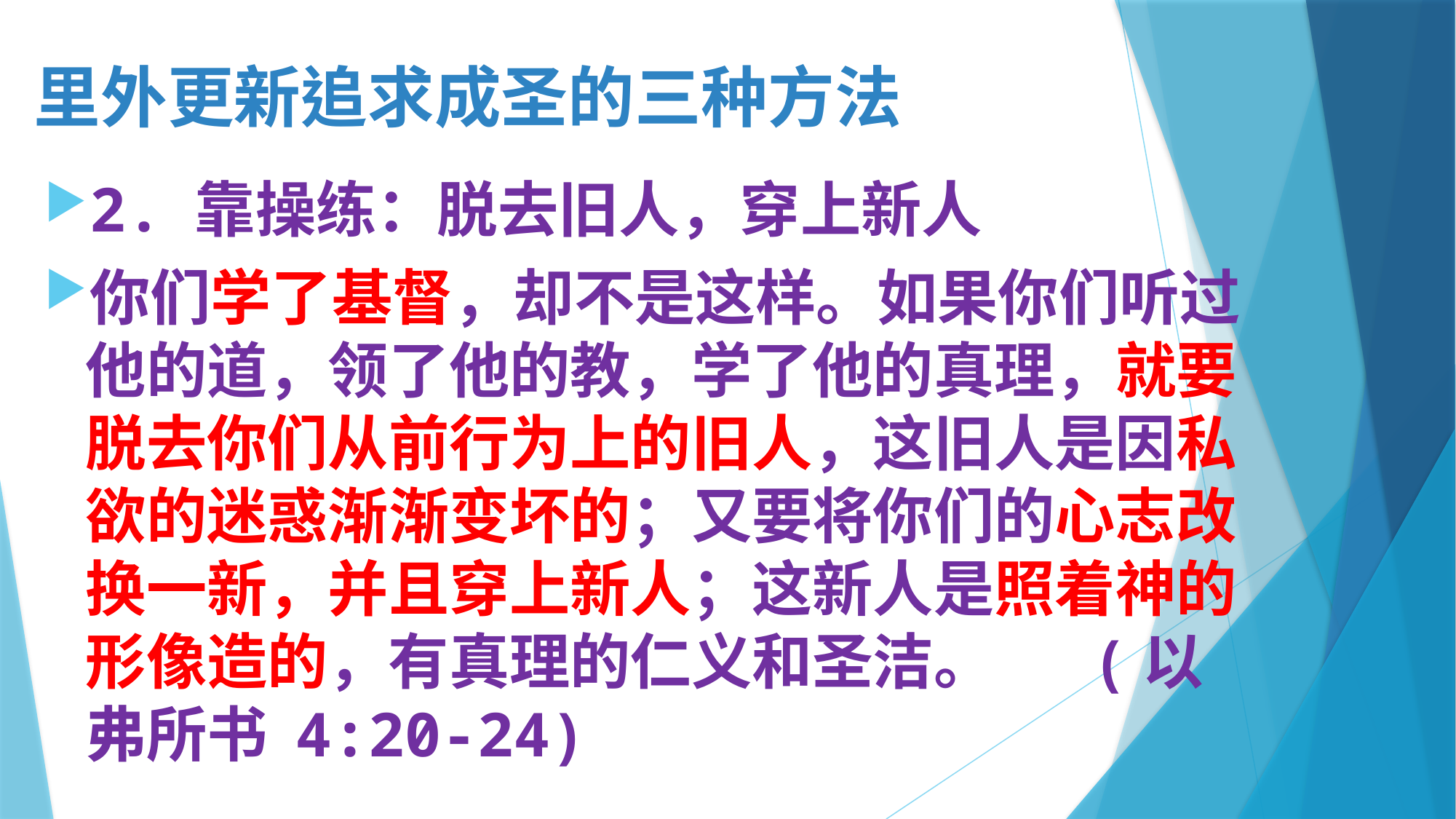

# 里外更新追求成圣的三种方法
2.	靠操练：脱去旧人，穿上新人
你们学了基督，却不是这样。如果你们听过他的道，领了他的教，学了他的真理，就要脱去你们从前行为上的旧人，这旧人是因私欲的迷惑渐渐变坏的；又要将你们的心志改换一新，并且穿上新人；这新人是照着神的形像造的，有真理的仁义和圣洁。      (以弗所书 4:20-24)